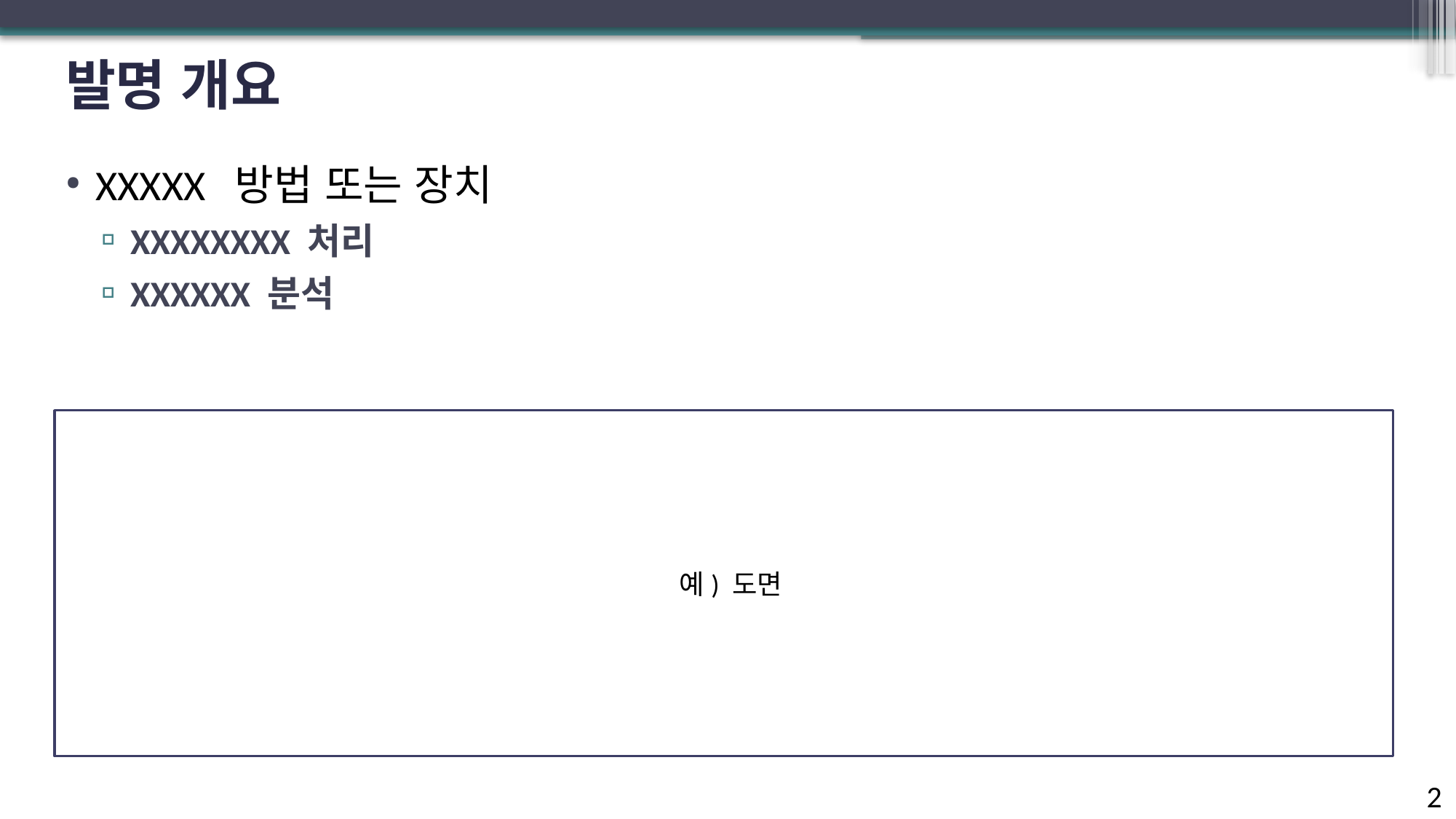

# 발명 개요
XXXXX  방법 또는 장치
XXXXXXXX 처리
XXXXXX 분석

 예) 도면
2